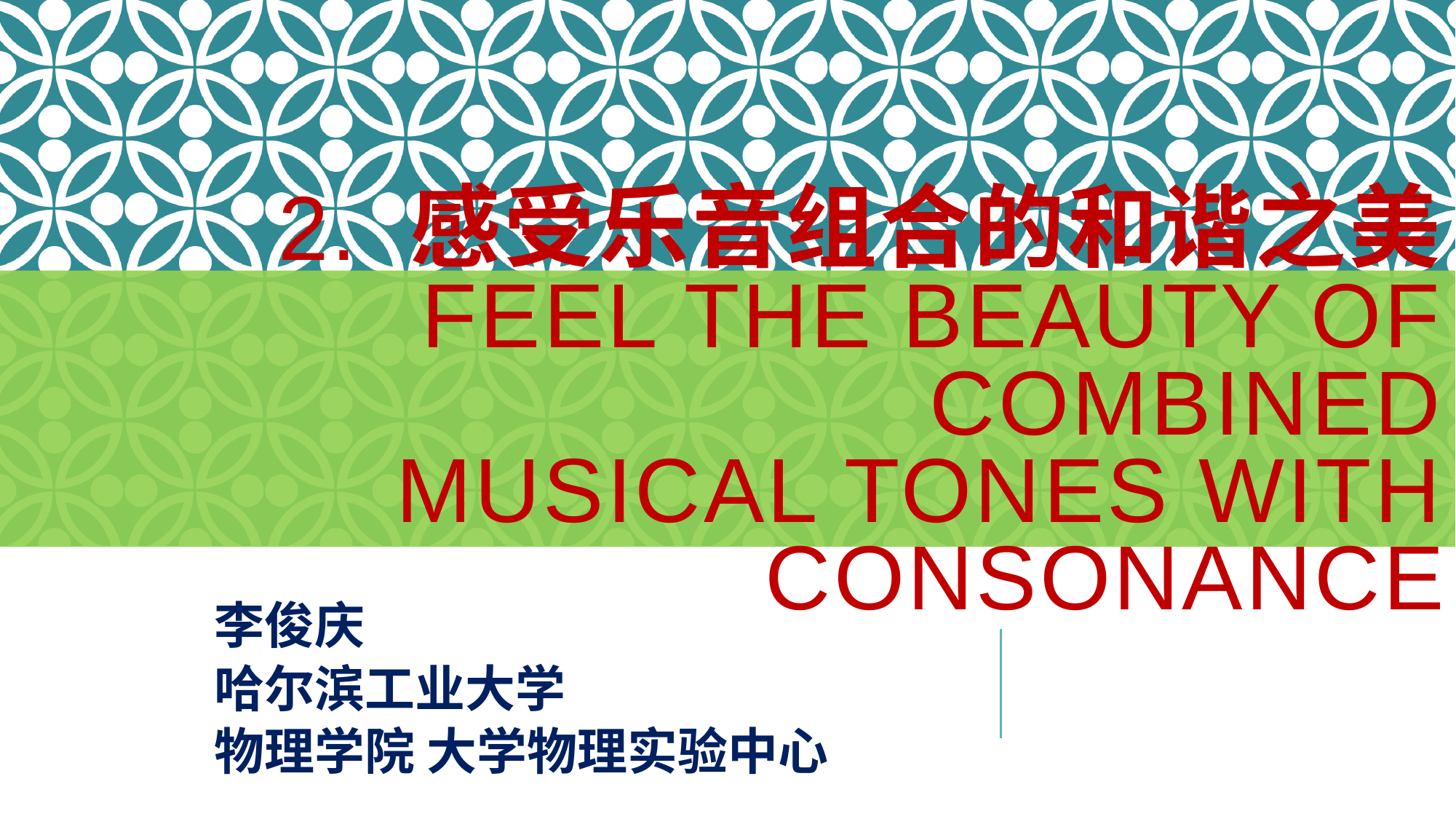

# 2. 感受乐音组合的和谐之美 Feel the beauty of combined musical tones with consonance
李俊庆
哈尔滨工业大学
物理学院 大学物理实验中心